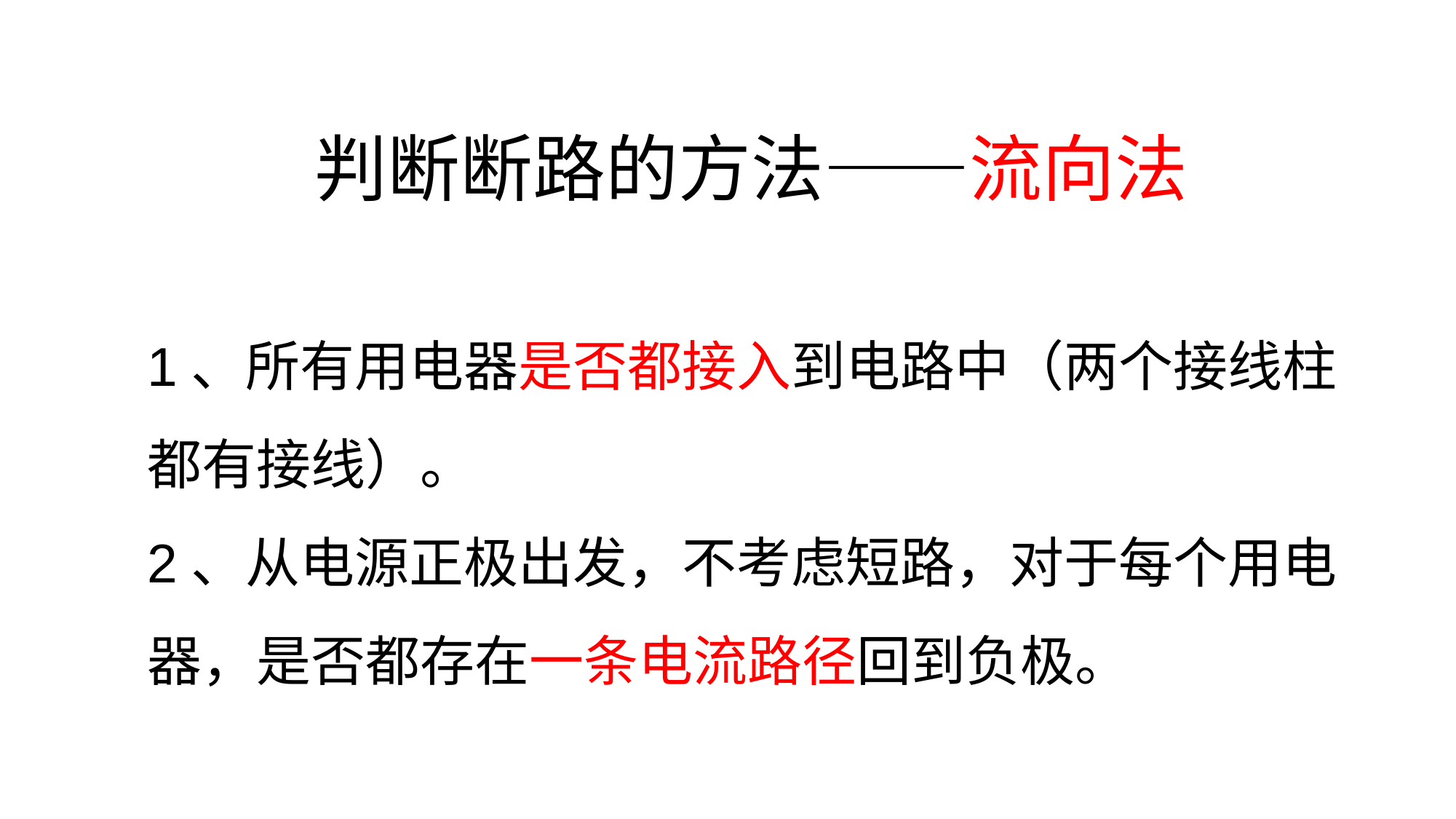

判断断路的方法——流向法
1、所有用电器是否都接入到电路中（两个接线柱都有接线）。
2、从电源正极出发，不考虑短路，对于每个用电器，是否都存在一条电流路径回到负极。